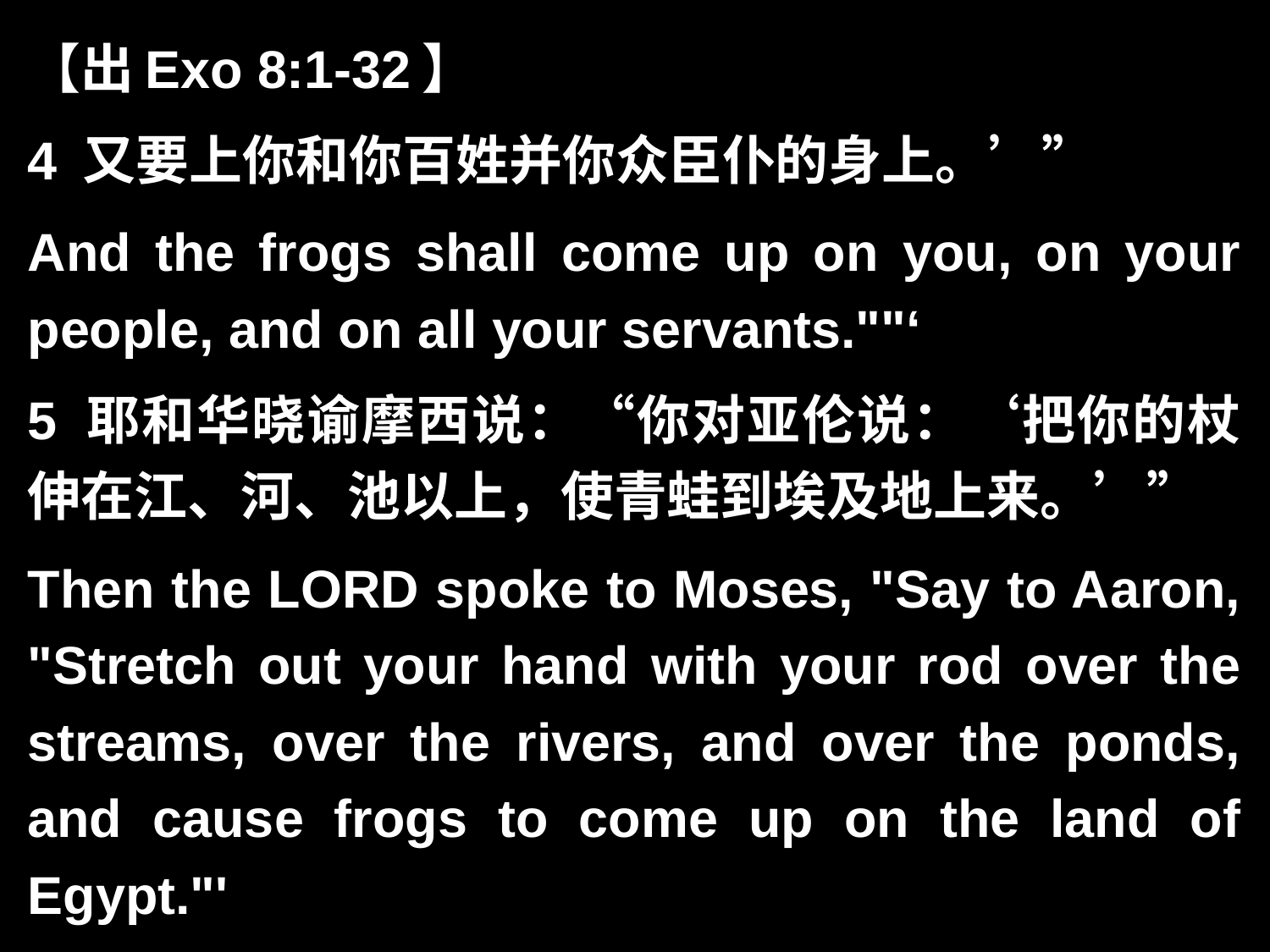

【出Exo 8:1-32】
4 又要上你和你百姓并你众臣仆的身上。’”
And the frogs shall come up on you, on your people, and on all your servants.""‘
5 耶和华晓谕摩西说：“你对亚伦说：‘把你的杖伸在江、河、池以上，使青蛙到埃及地上来。’”
Then the LORD spoke to Moses, "Say to Aaron, "Stretch out your hand with your rod over the streams, over the rivers, and over the ponds, and cause frogs to come up on the land of Egypt."'